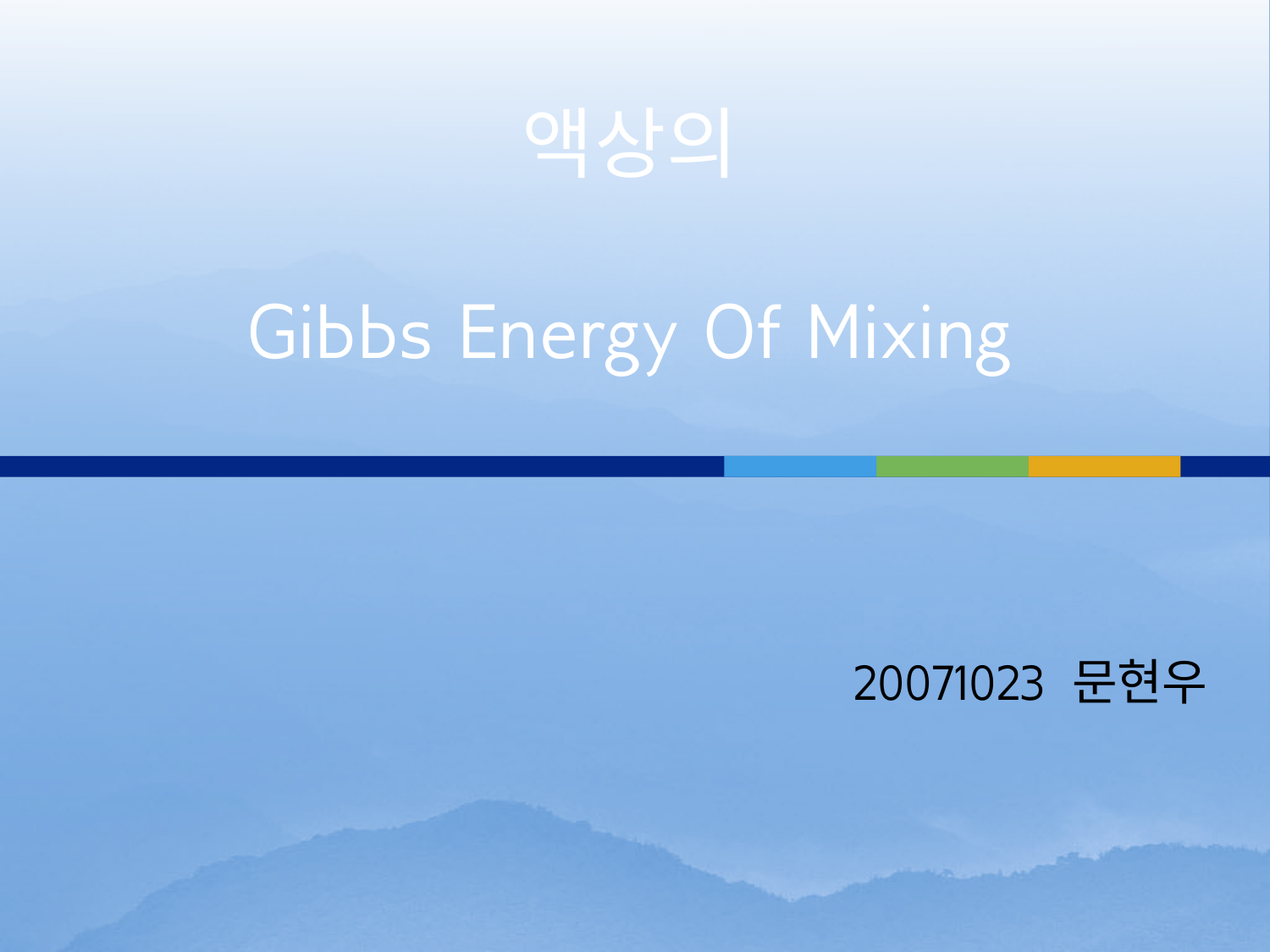

# 액상의 Gibbs Energy Of Mixing
20071023 문현우